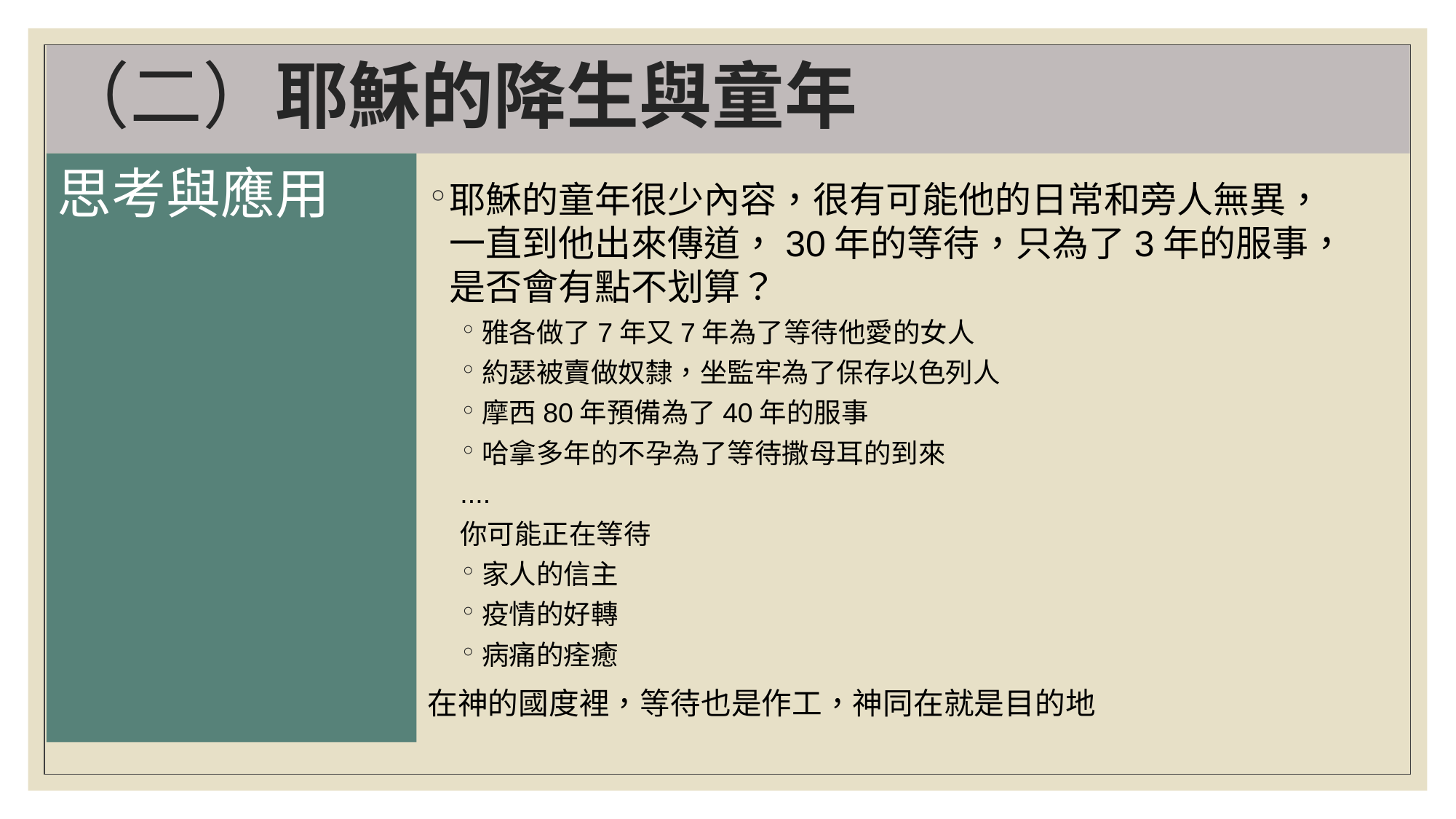

# （二）耶穌的降生與童年
思考與應用
耶穌的童年很少內容，很有可能他的日常和旁人無異，一直到他出來傳道，30年的等待，只為了3年的服事，是否會有點不划算？
雅各做了7年又7年為了等待他愛的女人
約瑟被賣做奴隸，坐監牢為了保存以色列人
摩西80年預備為了40年的服事
哈拿多年的不孕為了等待撒母耳的到來
....
你可能正在等待
家人的信主
疫情的好轉
病痛的痊癒
在神的國度裡，等待也是作工，神同在就是目的地